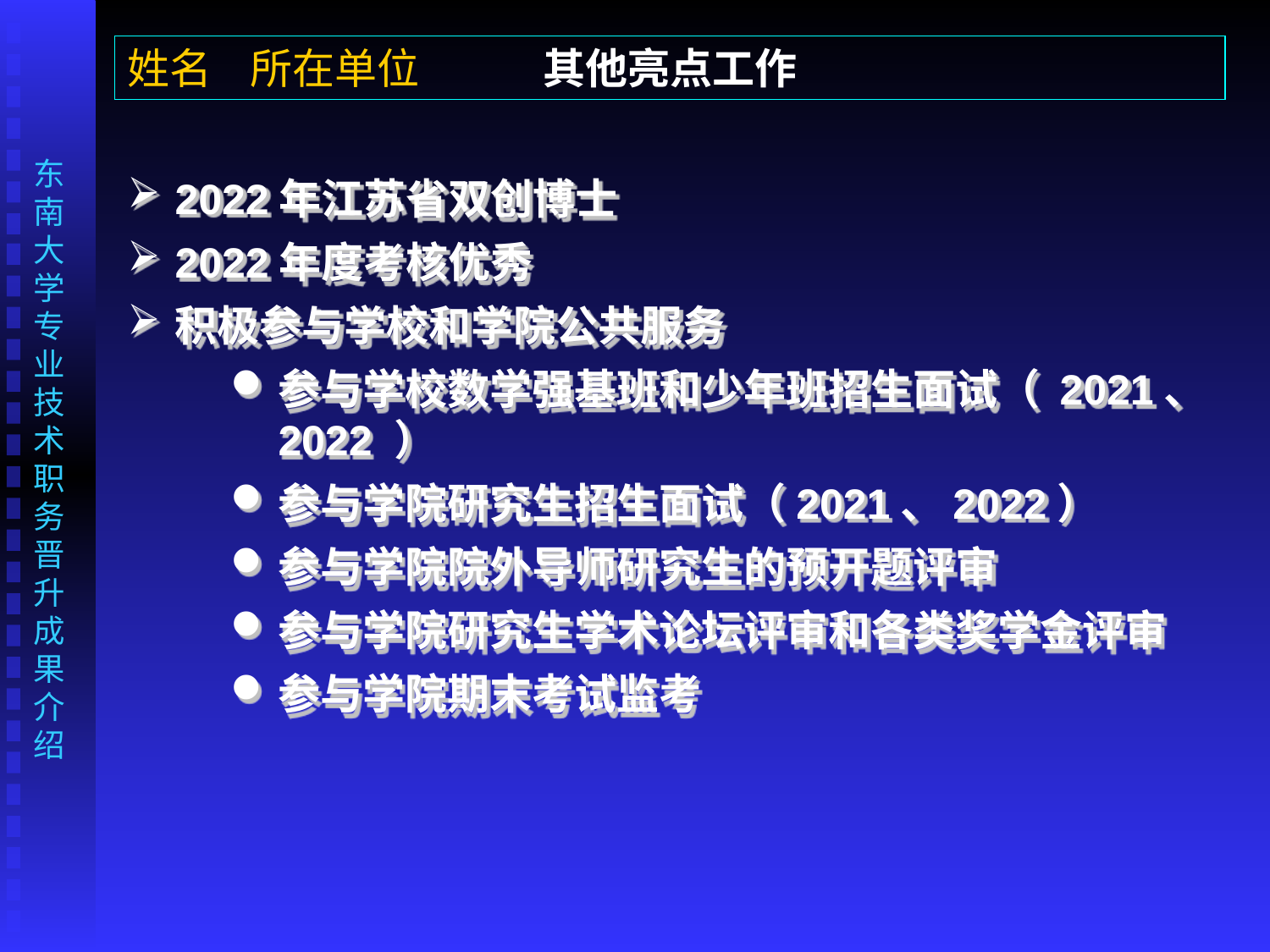

姓名    所在单位             其他亮点工作
2022年江苏省双创博士
2022年度考核优秀
积极参与学校和学院公共服务
参与学校数学强基班和少年班招生面试（ 2021、2022 ）
参与学院研究生招生面试（2021、2022）
参与学院院外导师研究生的预开题评审
参与学院研究生学术论坛评审和各类奖学金评审
参与学院期末考试监考